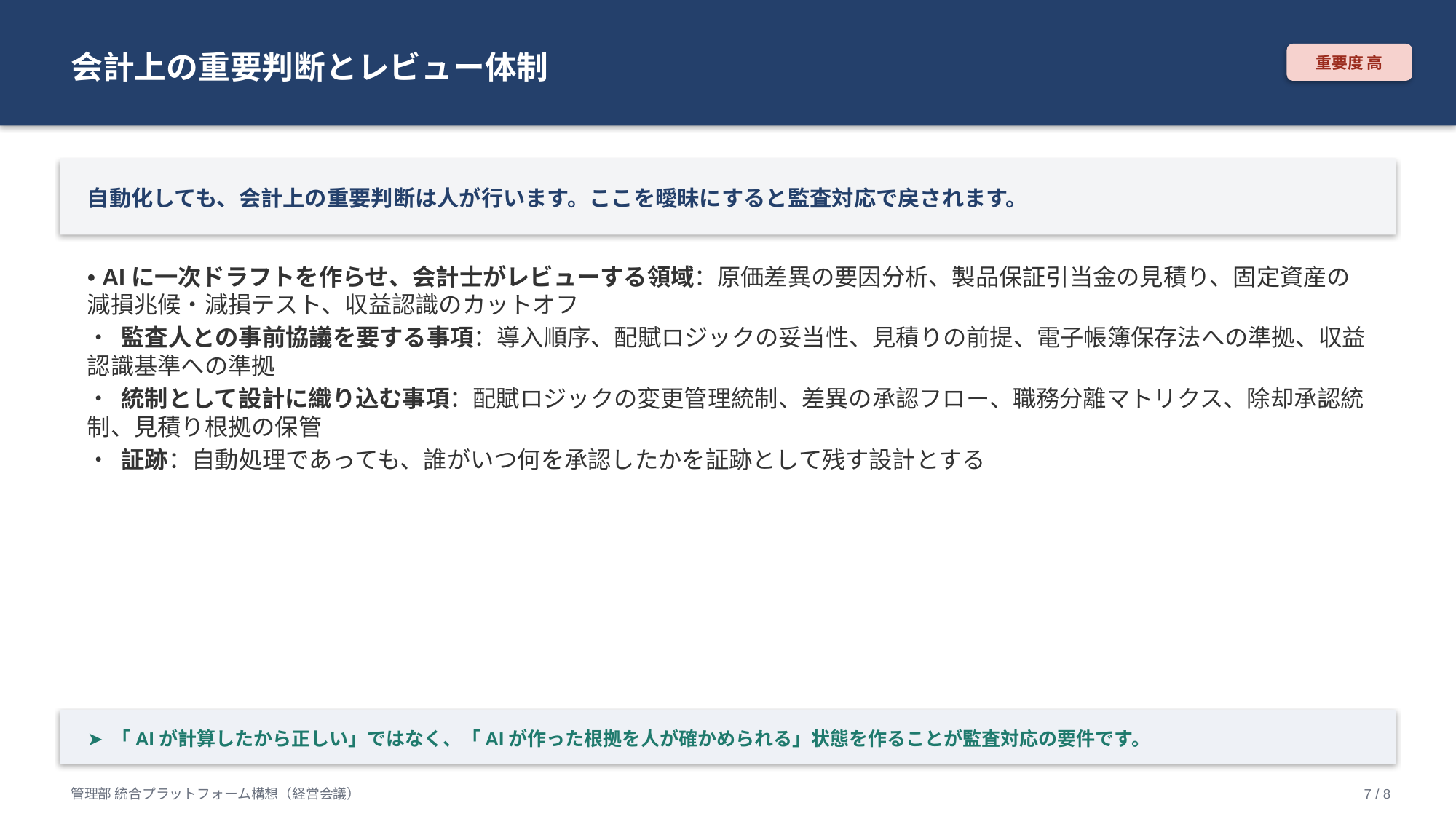

会計上の重要判断とレビュー体制
重要度 高

自動化しても、会計上の重要判断は人が行います。ここを曖昧にすると監査対応で戻されます。
• AIに一次ドラフトを作らせ、会計士がレビューする領域：原価差異の要因分析、製品保証引当金の見積り、固定資産の減損兆候・減損テスト、収益認識のカットオフ
• 監査人との事前協議を要する事項：導入順序、配賦ロジックの妥当性、見積りの前提、電子帳簿保存法への準拠、収益認識基準への準拠
• 統制として設計に織り込む事項：配賦ロジックの変更管理統制、差異の承認フロー、職務分離マトリクス、除却承認統制、見積り根拠の保管
• 証跡：自動処理であっても、誰がいつ何を承認したかを証跡として残す設計とする

➤ 「AIが計算したから正しい」ではなく、「AIが作った根拠を人が確かめられる」状態を作ることが監査対応の要件です。
管理部 統合プラットフォーム構想（経営会議）
7 / 8